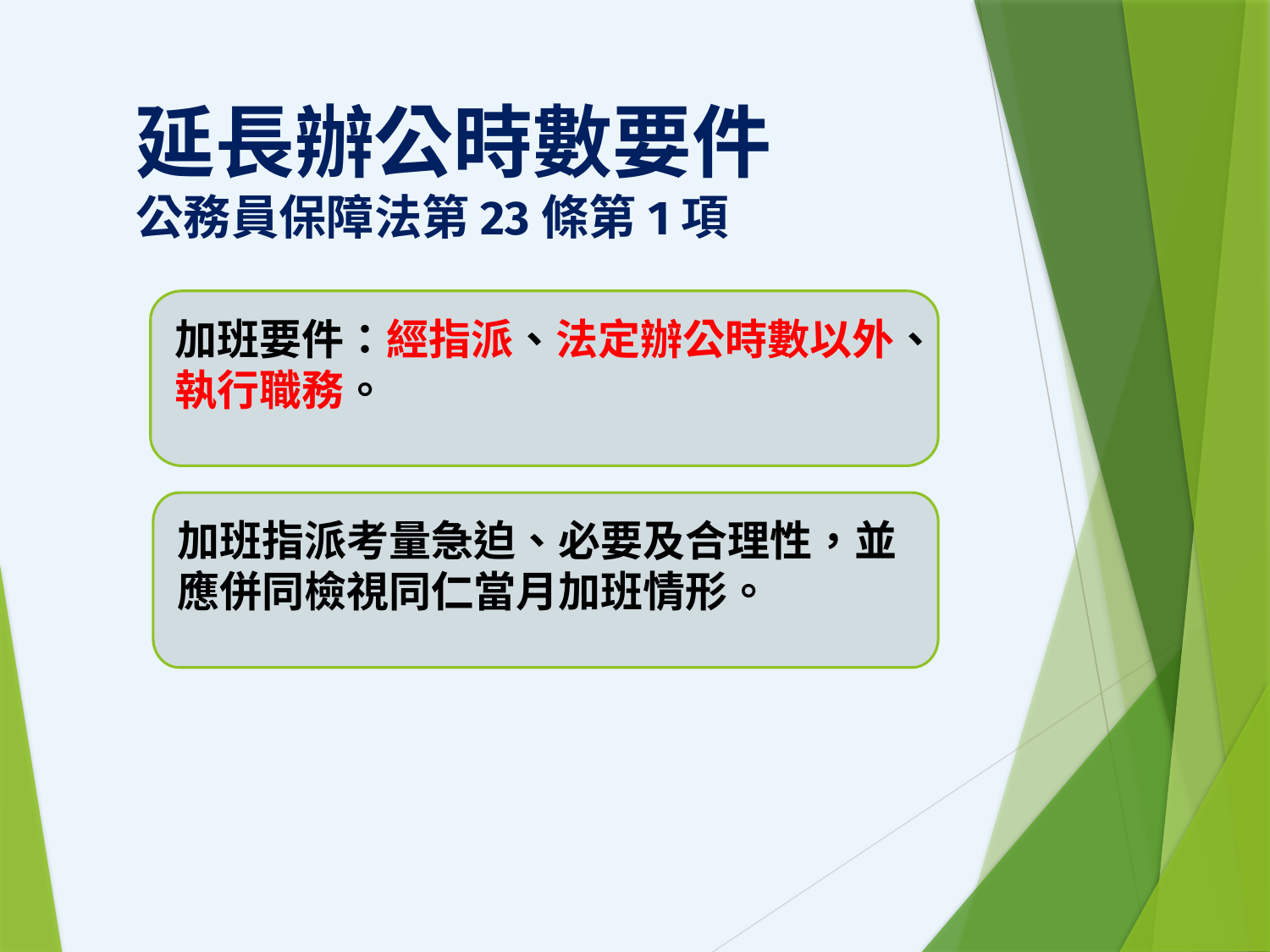

# 延長辦公時數要件 公務員保障法第23條第1項

加班要件：經指派、法定辦公時數以外、執行職務。

加班指派考量急迫、必要及合理性，並應併同檢視同仁當月加班情形。